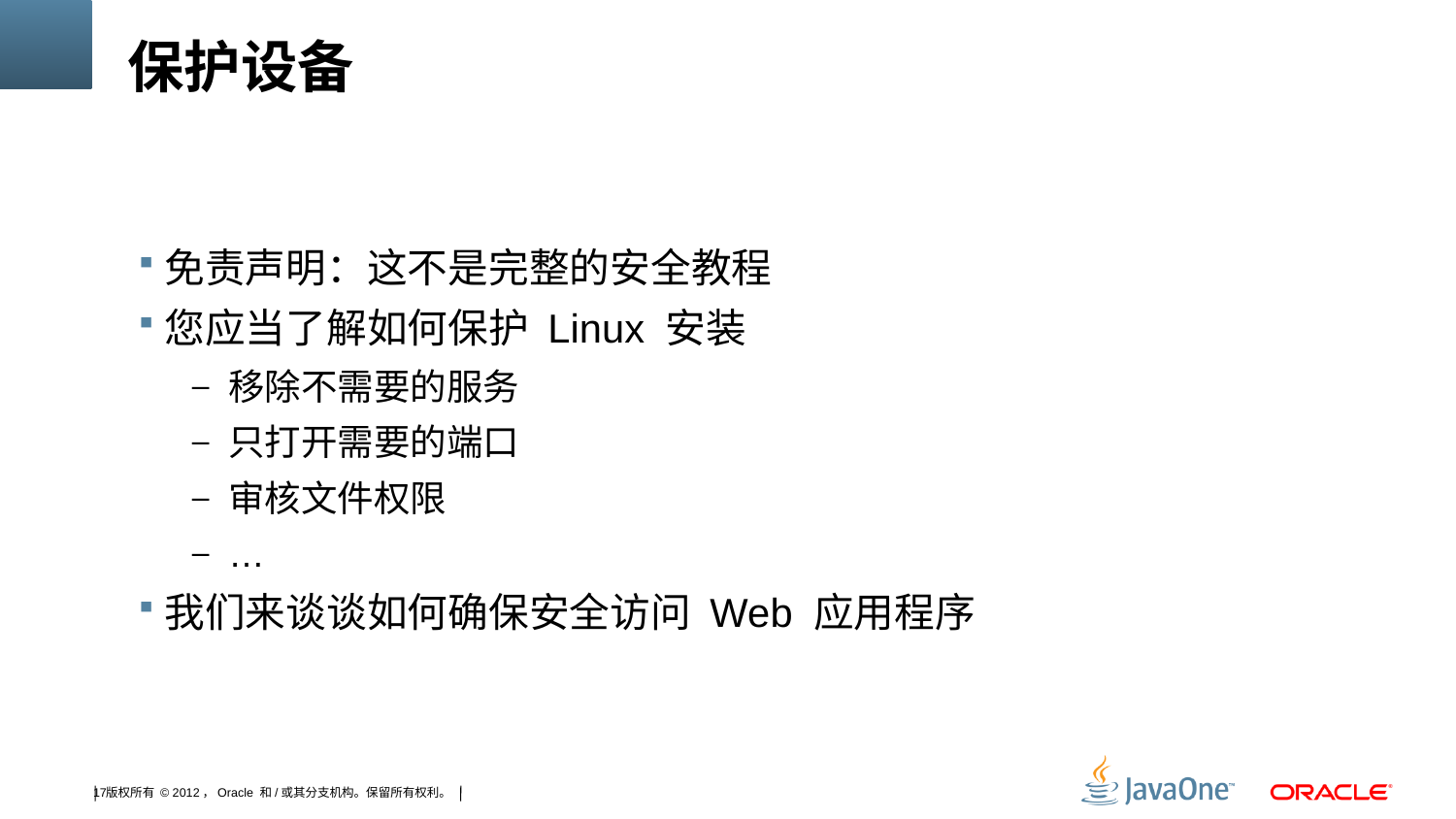

# 保护设备

免责声明：这不是完整的安全教程
您应当了解如何保护 Linux 安装
移除不需要的服务
只打开需要的端口
审核文件权限
…
我们来谈谈如何确保安全访问 Web 应用程序